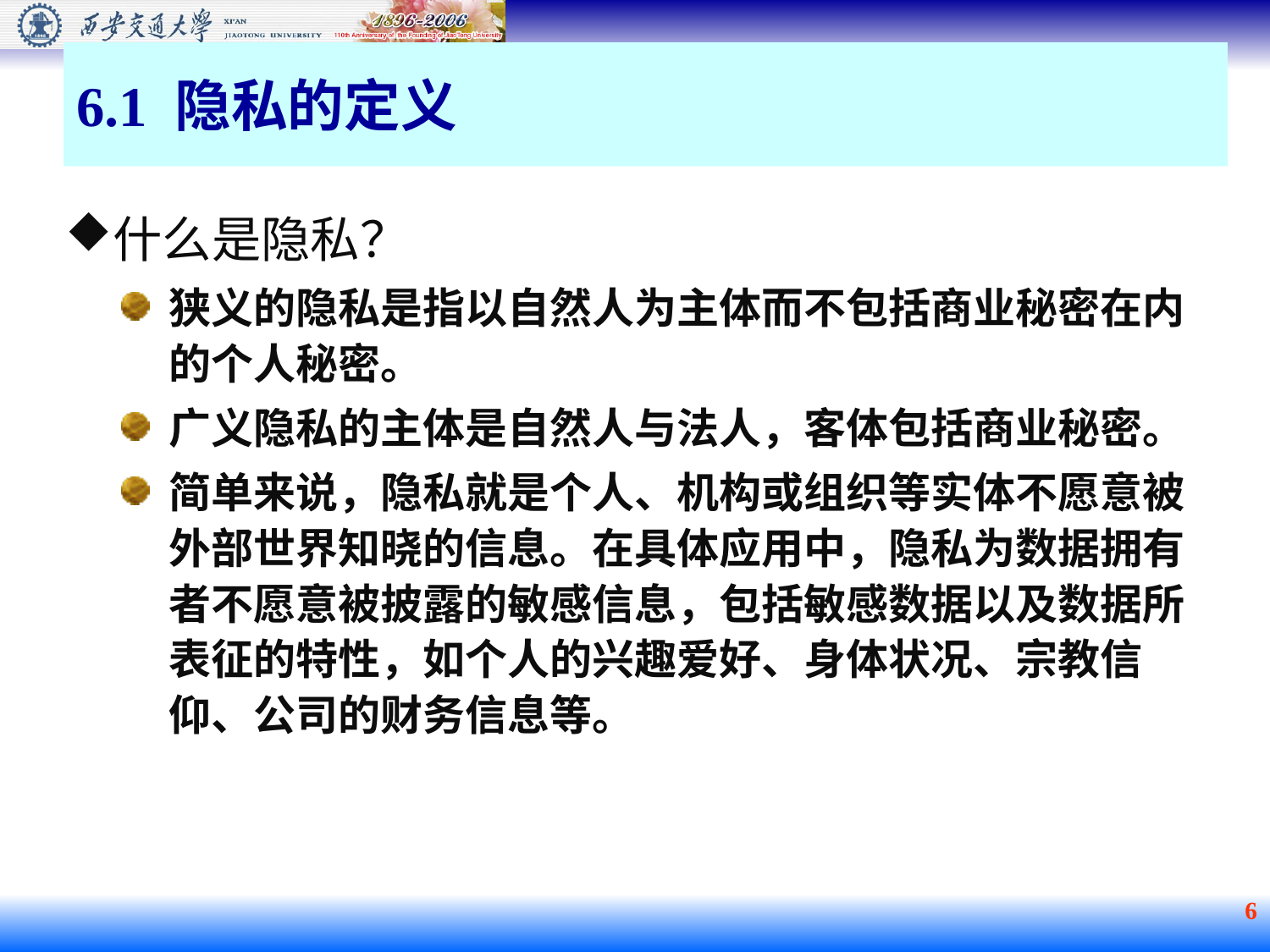

6.1 隐私的定义
什么是隐私？
狭义的隐私是指以自然人为主体而不包括商业秘密在内的个人秘密。
广义隐私的主体是自然人与法人，客体包括商业秘密。
简单来说，隐私就是个人、机构或组织等实体不愿意被外部世界知晓的信息。在具体应用中，隐私为数据拥有者不愿意被披露的敏感信息，包括敏感数据以及数据所表征的特性，如个人的兴趣爱好、身体状况、宗教信仰、公司的财务信息等。
 6